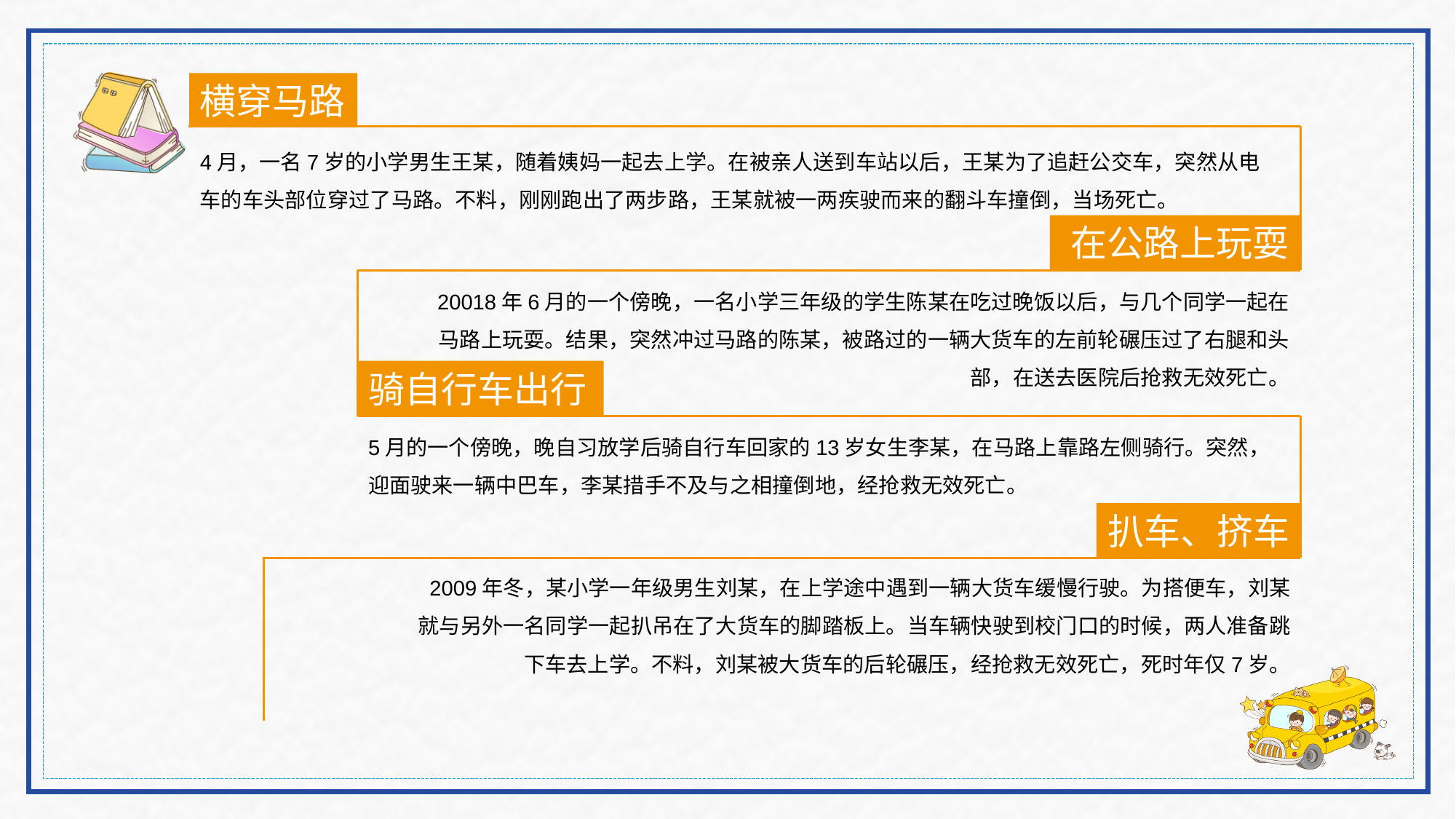

横穿马路
4月，一名7岁的小学男生王某，随着姨妈一起去上学。在被亲人送到车站以后，王某为了追赶公交车，突然从电车的车头部位穿过了马路。不料，刚刚跑出了两步路，王某就被一两疾驶而来的翻斗车撞倒，当场死亡。
在公路上玩耍
20018年6月的一个傍晚，一名小学三年级的学生陈某在吃过晚饭以后，与几个同学一起在马路上玩耍。结果，突然冲过马路的陈某，被路过的一辆大货车的左前轮碾压过了右腿和头部，在送去医院后抢救无效死亡。
骑自行车出行
5月的一个傍晚，晚自习放学后骑自行车回家的13岁女生李某，在马路上靠路左侧骑行。突然，迎面驶来一辆中巴车，李某措手不及与之相撞倒地，经抢救无效死亡。
扒车、挤车
2009年冬，某小学一年级男生刘某，在上学途中遇到一辆大货车缓慢行驶。为搭便车，刘某就与另外一名同学一起扒吊在了大货车的脚踏板上。当车辆快驶到校门口的时候，两人准备跳下车去上学。不料，刘某被大货车的后轮碾压，经抢救无效死亡，死时年仅7岁。